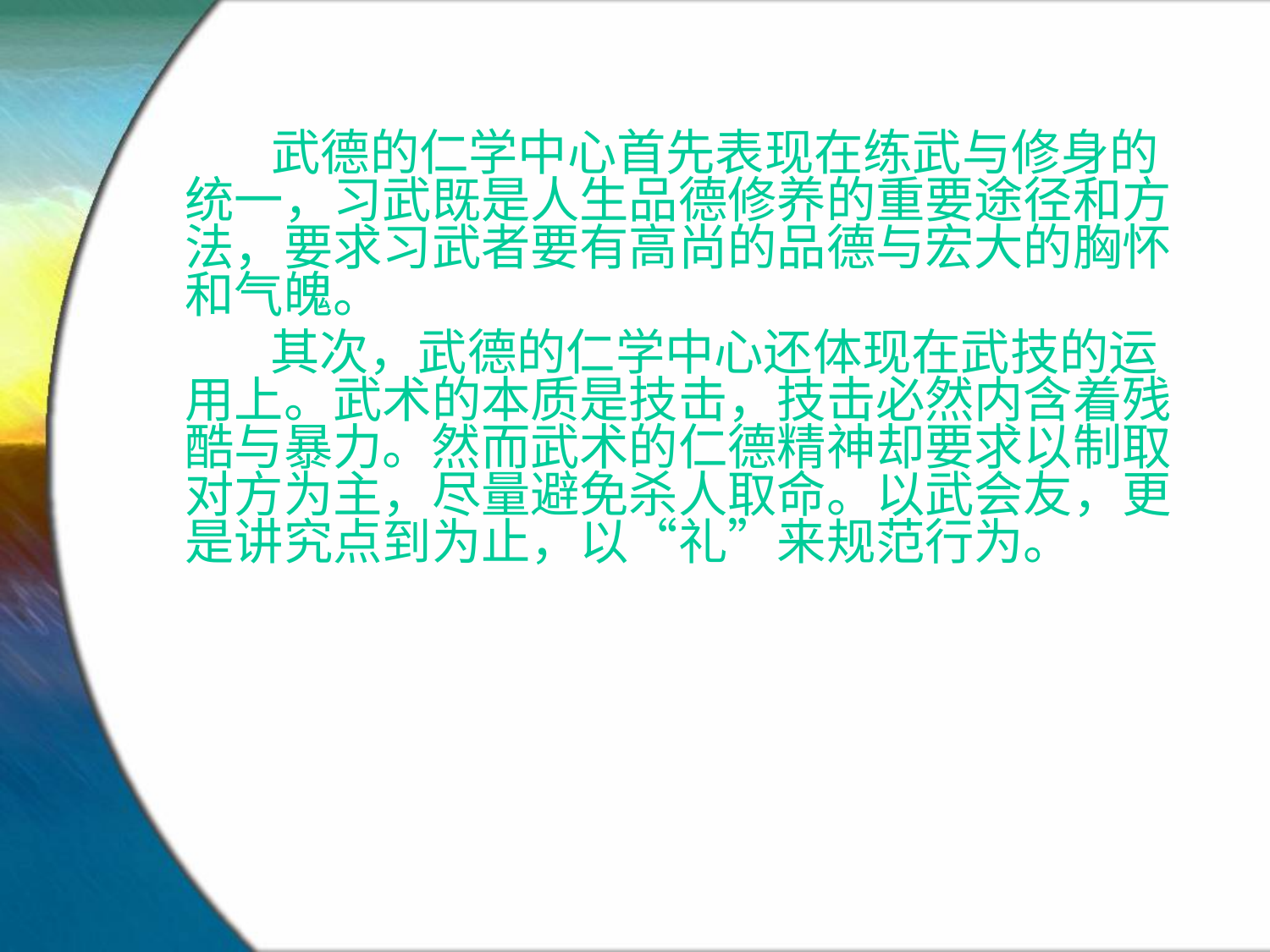

武德的仁学中心首先表现在练武与修身的统一，习武既是人生品德修养的重要途径和方法，要求习武者要有高尚的品德与宏大的胸怀和气魄。
           其次，武德的仁学中心还体现在武技的运用上。武术的本质是技击，技击必然内含着残酷与暴力。然而武术的仁德精神却要求以制取对方为主，尽量避免杀人取命。以武会友，更是讲究点到为止，以“礼”来规范行为。

13